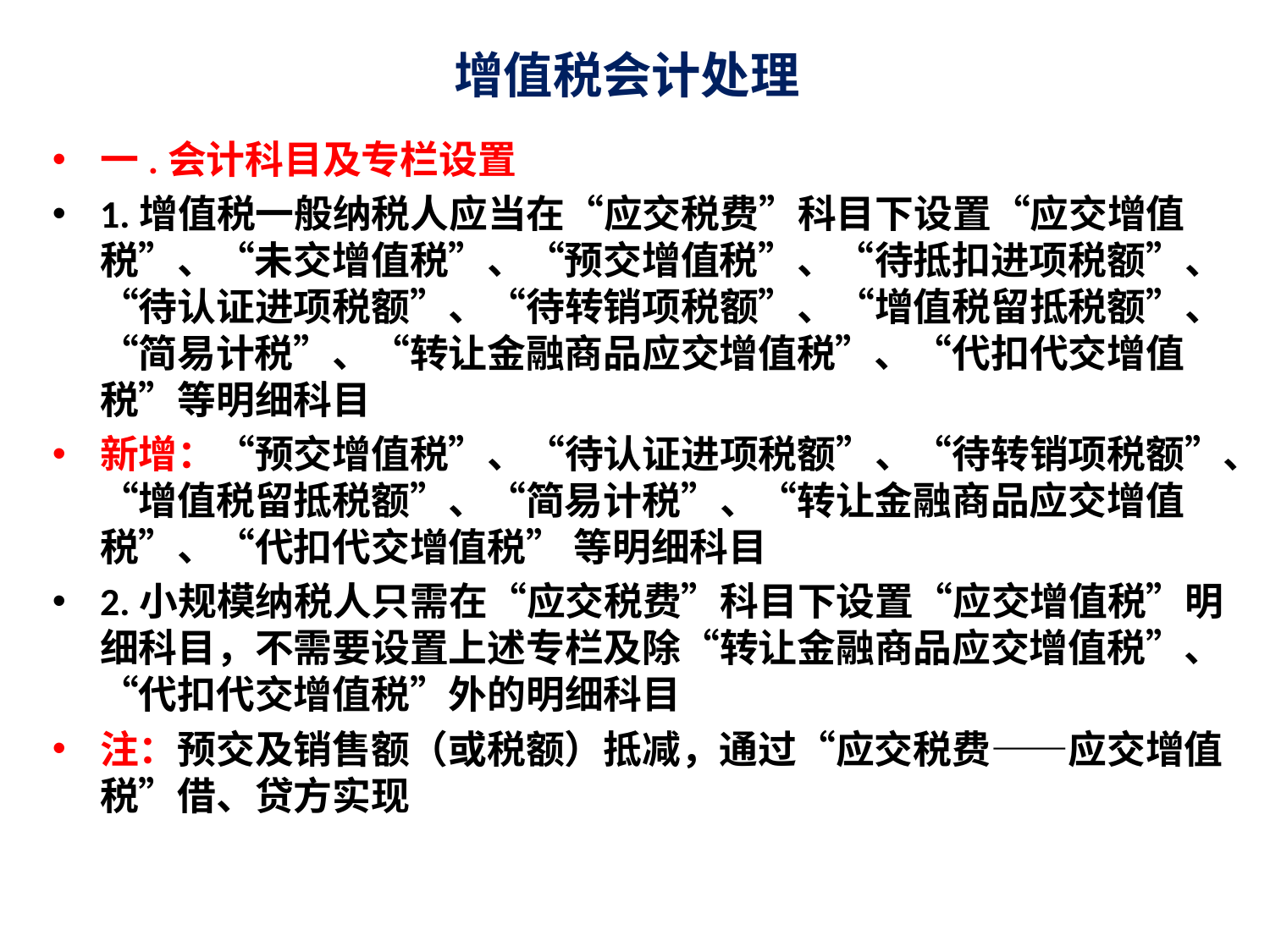

# 增值税会计处理
一.会计科目及专栏设置
1.增值税一般纳税人应当在“应交税费”科目下设置“应交增值税”、“未交增值税”、“预交增值税”、“待抵扣进项税额”、“待认证进项税额”、“待转销项税额”、“增值税留抵税额”、“简易计税”、“转让金融商品应交增值税”、“代扣代交增值税”等明细科目
新增：“预交增值税”、“待认证进项税额”、“待转销项税额”、“增值税留抵税额”、“简易计税”、“转让金融商品应交增值税”、“代扣代交增值税” 等明细科目
2.小规模纳税人只需在“应交税费”科目下设置“应交增值税”明细科目，不需要设置上述专栏及除“转让金融商品应交增值税”、“代扣代交增值税”外的明细科目
注：预交及销售额（或税额）抵减，通过“应交税费——应交增值税”借、贷方实现